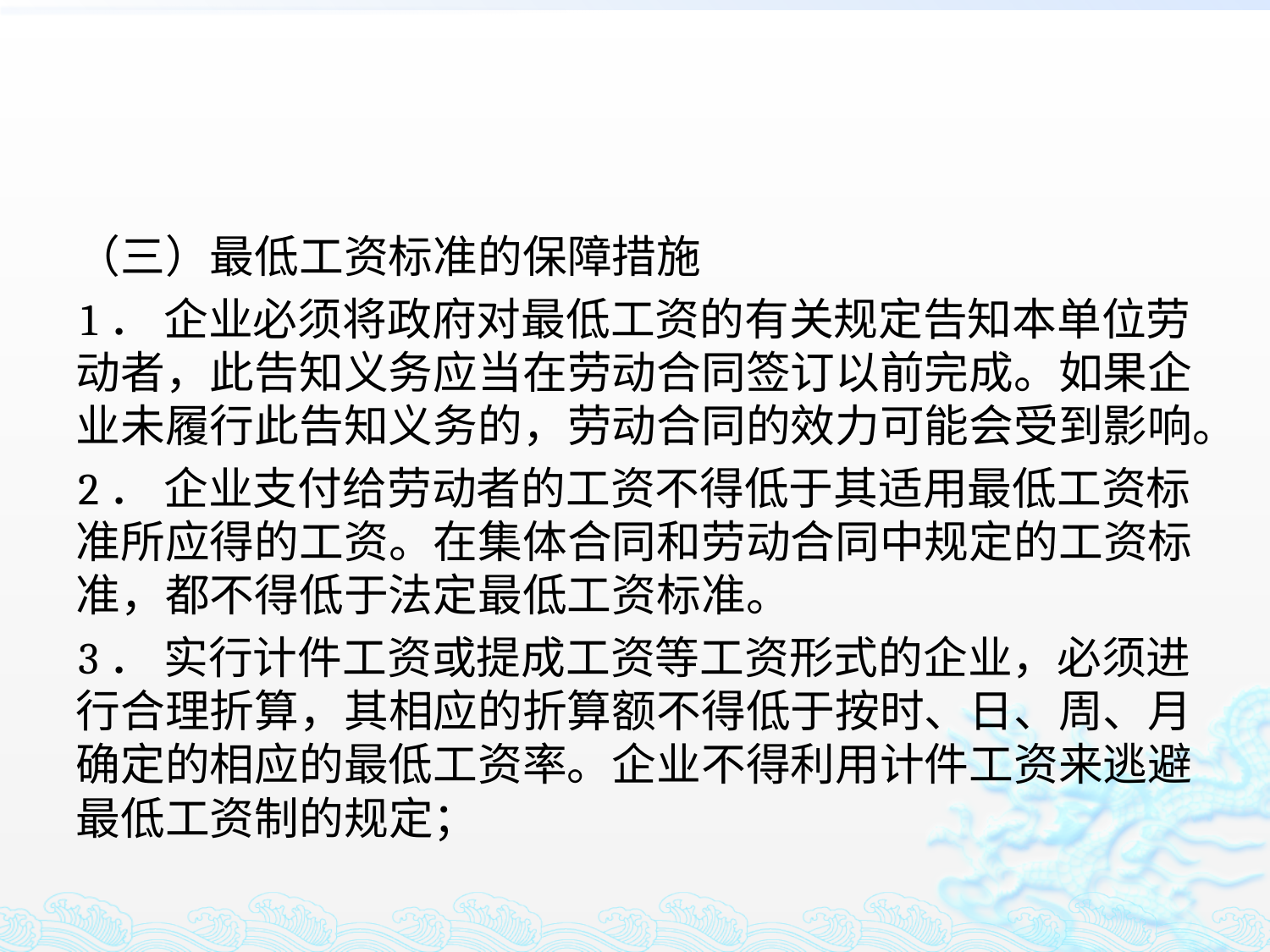

#
（三）最低工资标准的保障措施
1． 企业必须将政府对最低工资的有关规定告知本单位劳动者，此告知义务应当在劳动合同签订以前完成。如果企业未履行此告知义务的，劳动合同的效力可能会受到影响。
2． 企业支付给劳动者的工资不得低于其适用最低工资标准所应得的工资。在集体合同和劳动合同中规定的工资标准，都不得低于法定最低工资标准。
3． 实行计件工资或提成工资等工资形式的企业，必须进行合理折算，其相应的折算额不得低于按时、日、周、月确定的相应的最低工资率。企业不得利用计件工资来逃避最低工资制的规定；